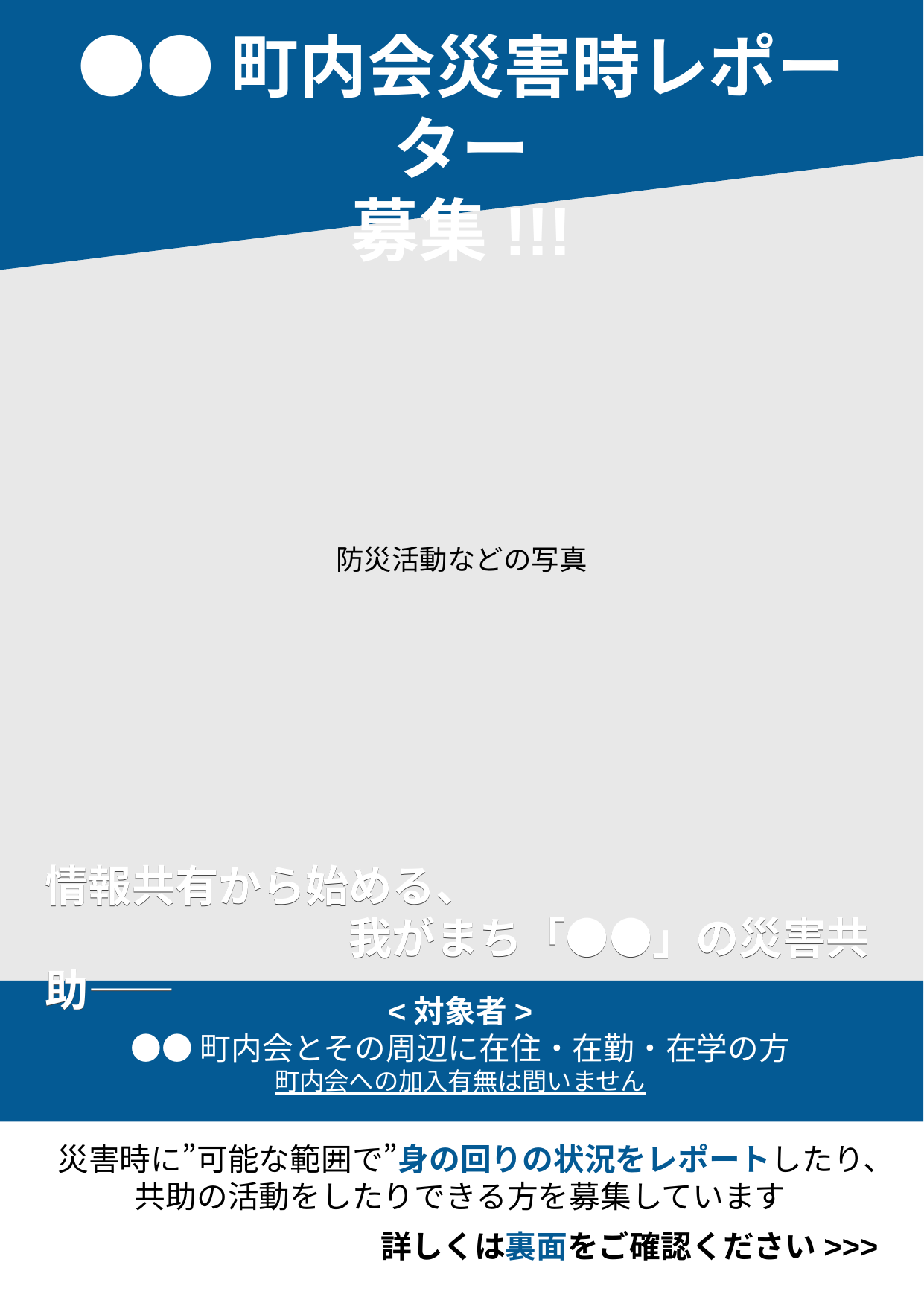

●●町内会災害時レポーター
募集!!!
防災活動などの写真

情報共有から始める、
　　　　　　　我がまち「●●」の災害共助――
情報共有から始める、
　　　　　　　我がまち「●●」の災害共助――

<対象者>
●●町内会とその周辺に在住・在勤・在学の方
町内会への加入有無は問いません
災害時に”可能な範囲で”身の回りの状況をレポートしたり、
共助の活動をしたりできる方を募集しています
詳しくは裏面をご確認ください>>>